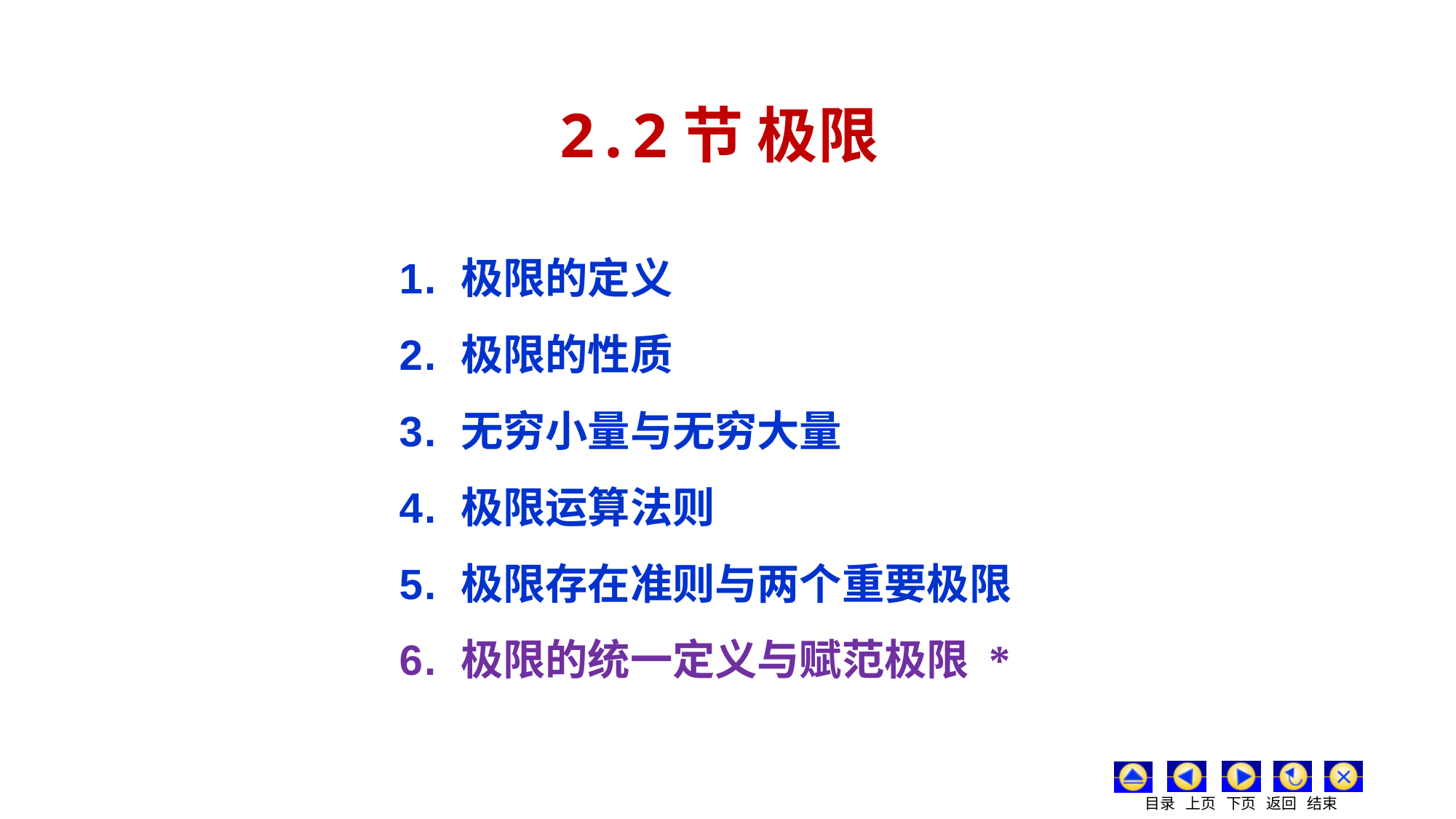

2.2节 极限
极限的定义
极限的性质
无穷小量与无穷大量
极限运算法则
极限存在准则与两个重要极限
极限的统一定义与赋范极限 *